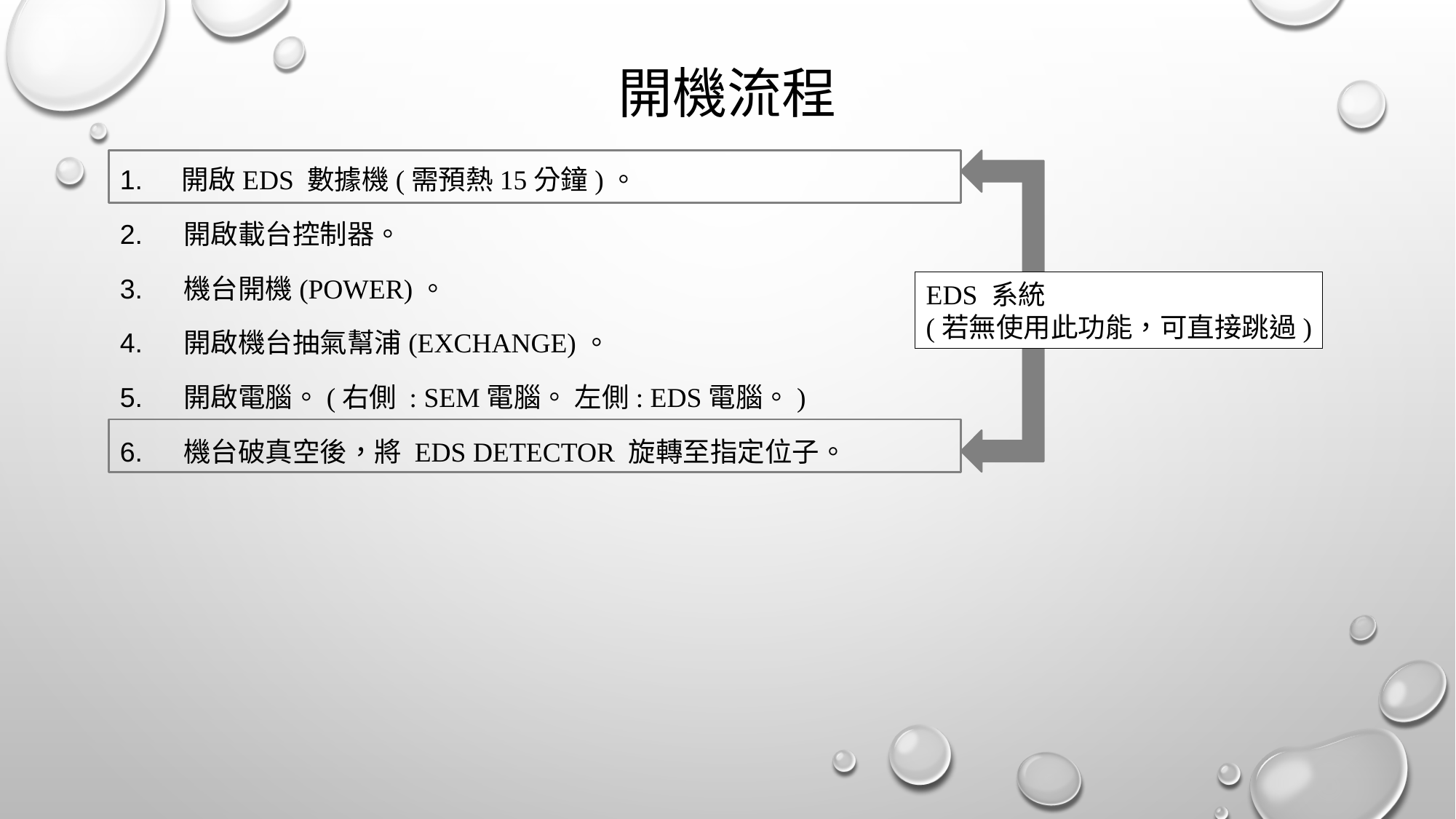

# 開機流程

開啟EDS 數據機(需預熱15分鐘)。
開啟載台控制器。
機台開機(POWER)。
開啟機台抽氣幫浦(EXCHANGE)。
開啟電腦。(右側 : SEM電腦。 左側: EDS電腦。)
機台破真空後，將 EDS detector 旋轉至指定位子。

EDS 系統
(若無使用此功能，可直接跳過)